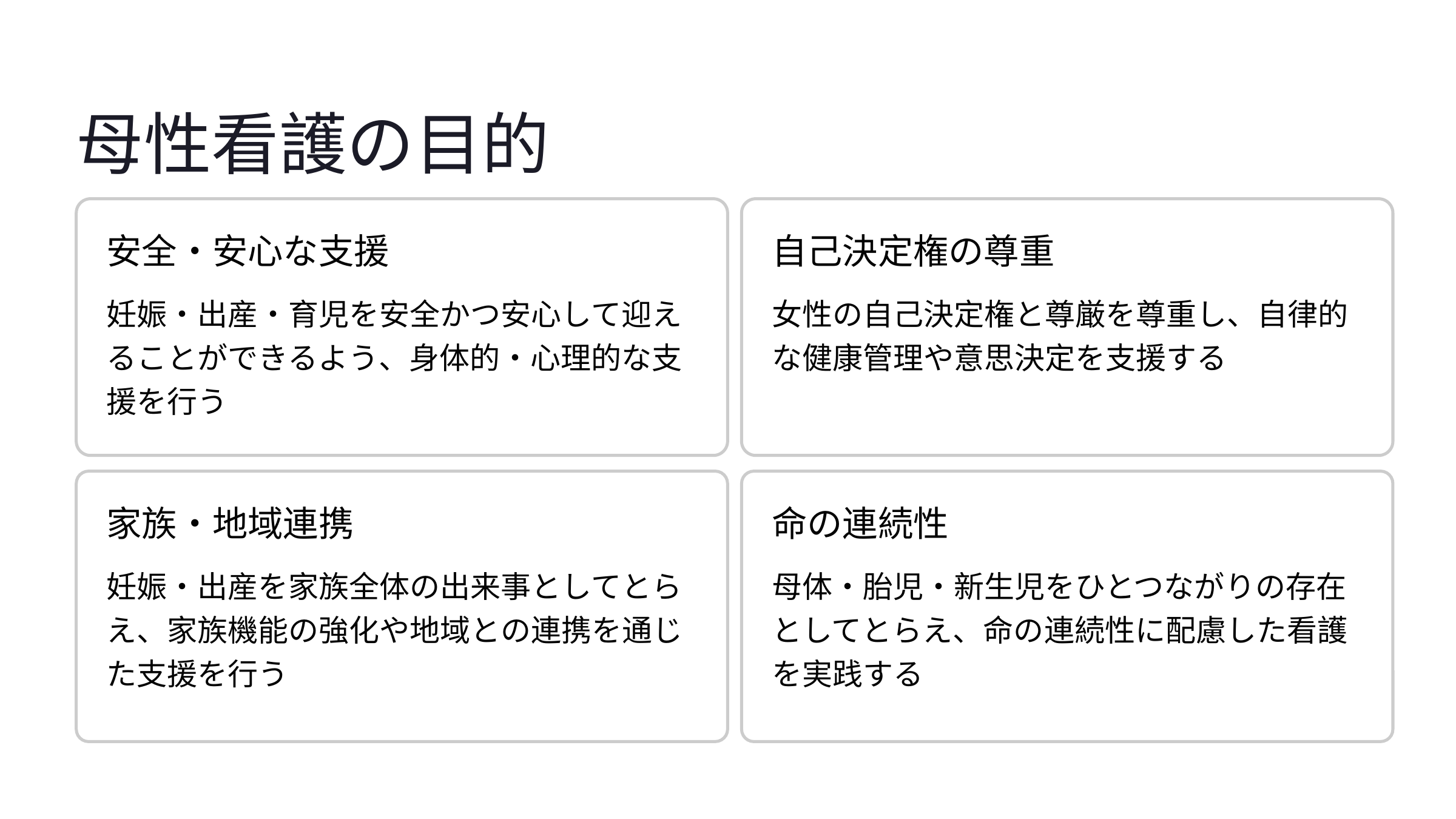

母性看護の目的

安全・安心な支援
自己決定権の尊重
妊娠・出産・育児を安全かつ安心して迎えることができるよう、身体的・心理的な支援を行う
女性の自己決定権と尊厳を尊重し、自律的な健康管理や意思決定を支援する

家族・地域連携
命の連続性
妊娠・出産を家族全体の出来事としてとらえ、家族機能の強化や地域との連携を通じた支援を行う
母体・胎児・新生児をひとつながりの存在としてとらえ、命の連続性に配慮した看護を実践する